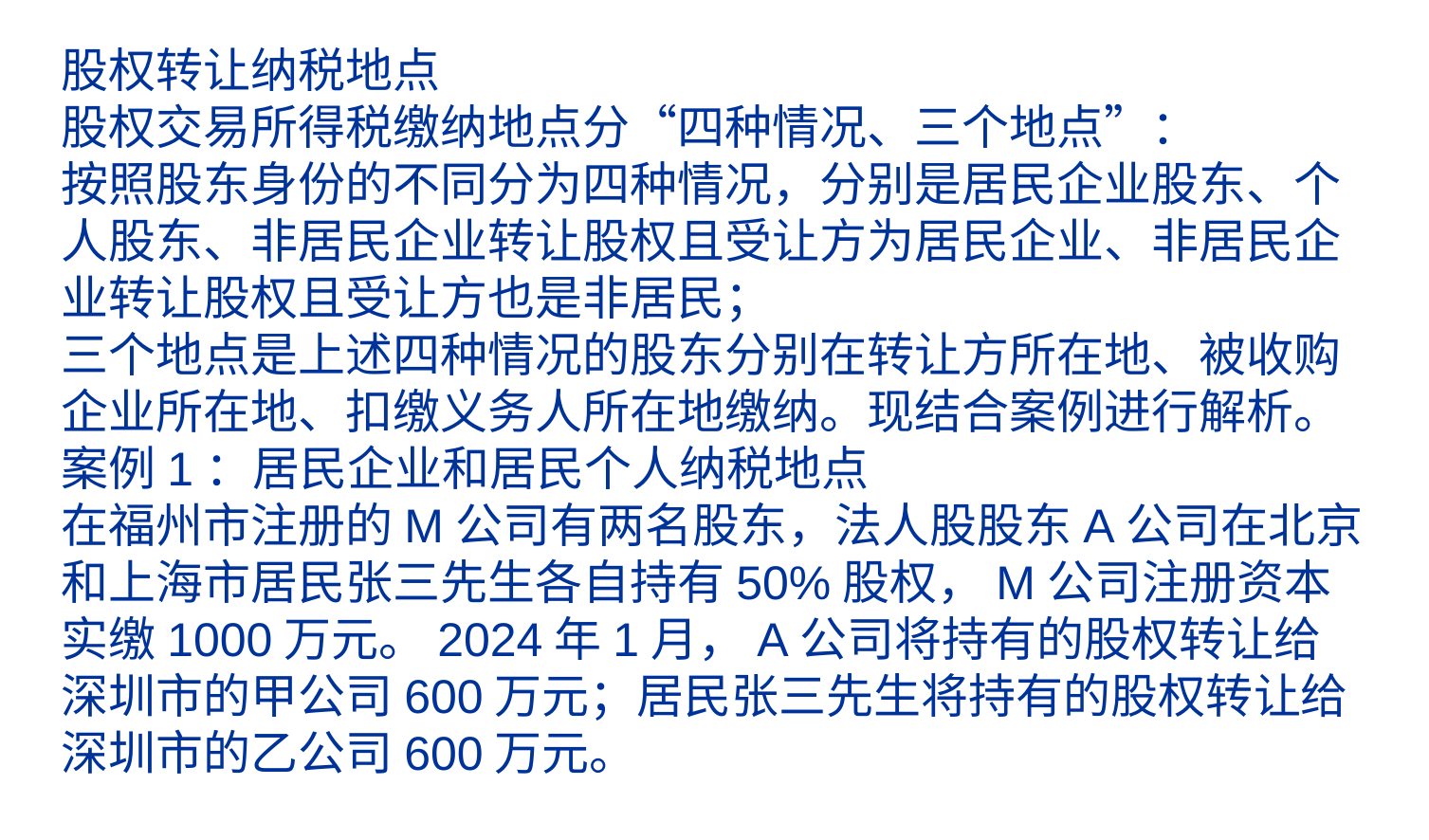

# 股权转让纳税地点 股权交易所得税缴纳地点分“四种情况、三个地点”： 按照股东身份的不同分为四种情况，分别是居民企业股东、个人股东、非居民企业转让股权且受让方为居民企业、非居民企业转让股权且受让方也是非居民； 三个地点是上述四种情况的股东分别在转让方所在地、被收购企业所在地、扣缴义务人所在地缴纳。现结合案例进行解析。 案例1：居民企业和居民个人纳税地点 在福州市注册的M公司有两名股东，法人股股东A公司在北京和上海市居民张三先生各自持有50%股权，M公司注册资本实缴1000万元。2024年1月，A公司将持有的股权转让给深圳市的甲公司600万元；居民张三先生将持有的股权转让给深圳市的乙公司600万元。